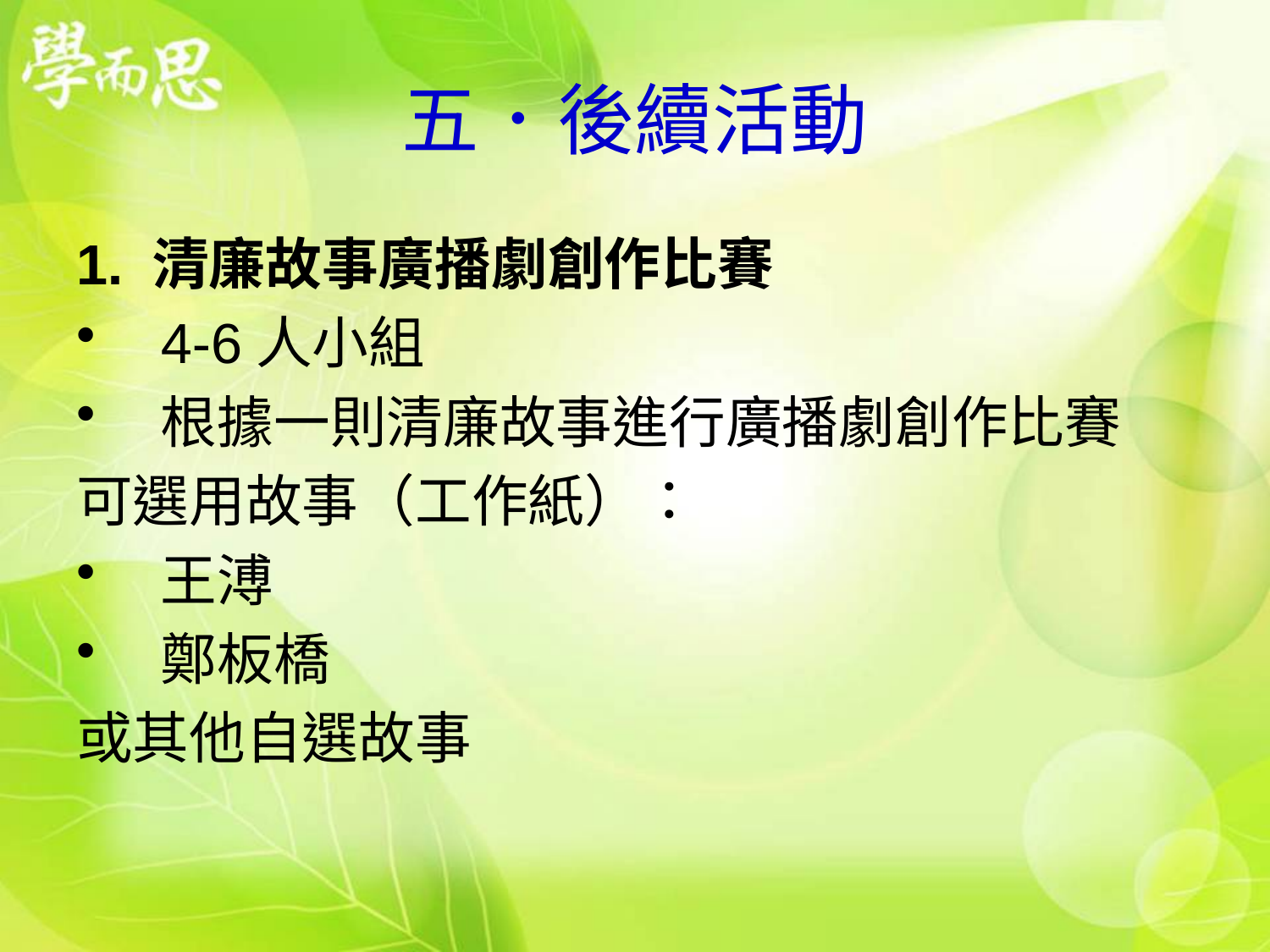

# 五．後續活動
1. 清廉故事廣播劇創作比賽
4-6人小組
根據一則清廉故事進行廣播劇創作比賽
可選用故事（工作紙）：
王溥
鄭板橋
或其他自選故事